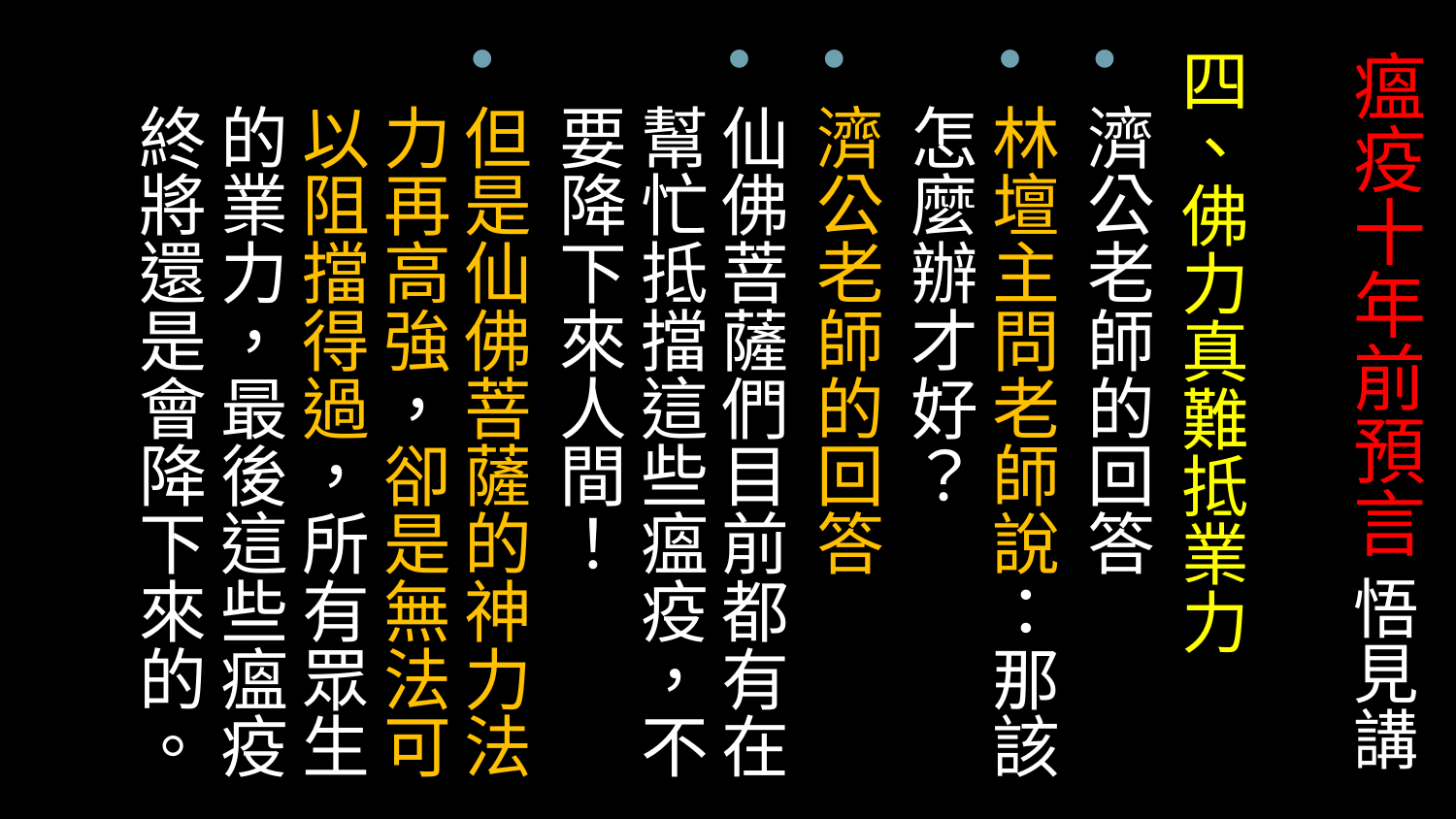

四、佛力真難抵業力
濟公老師的回答
林壇主問老師說：那該怎麼辦才好？
濟公老師的回答
仙佛菩薩們目前都有在幫忙抵擋這些瘟疫，不要降下來人間！
但是仙佛菩薩的神力法力再高強，卻是無法可以阻擋得過，所有眾生的業力，最後這些瘟疫終將還是會降下來的。

# 瘟疫十年前預言 悟見講